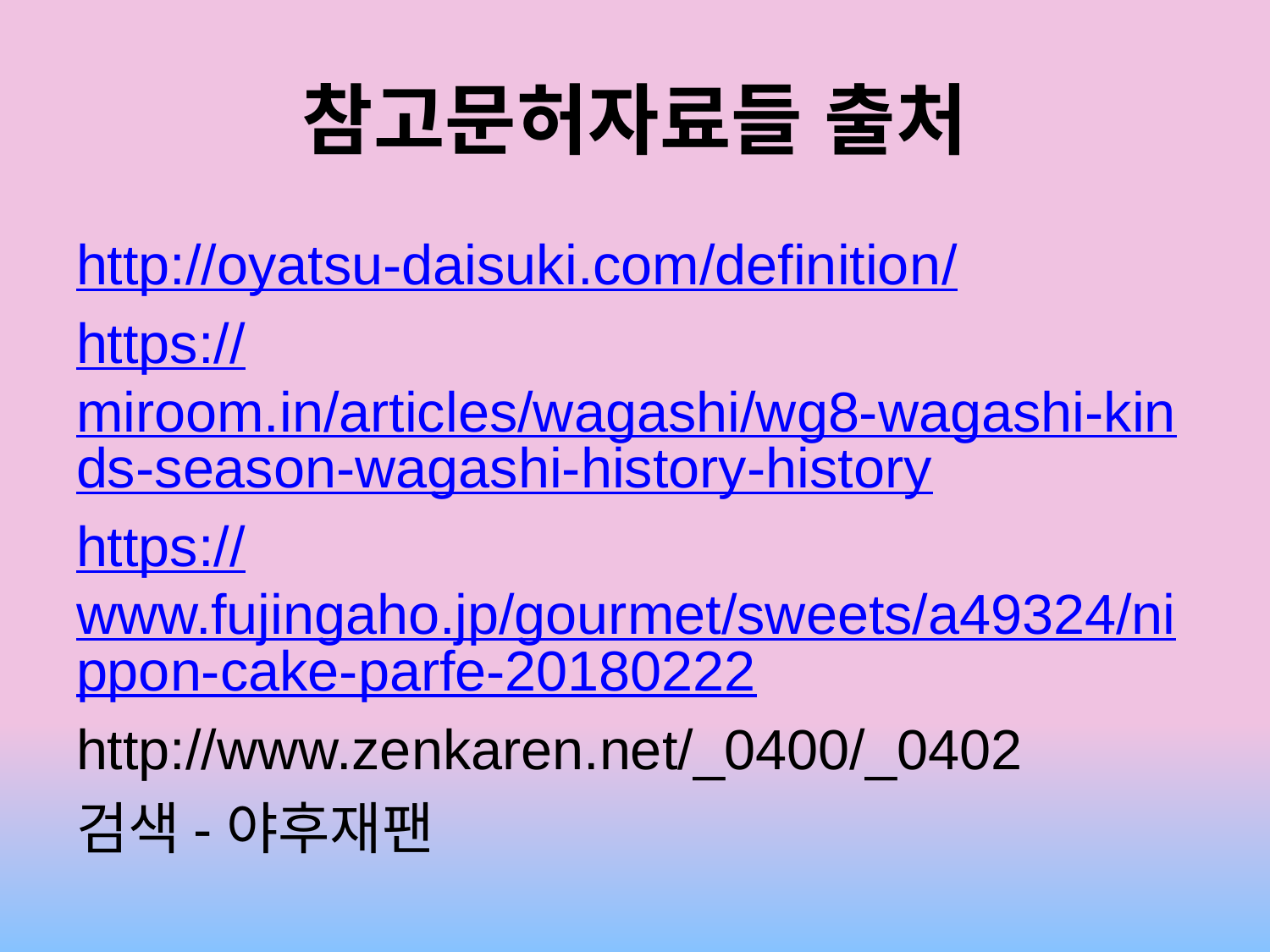

# 참고문허자료들 출처
http://oyatsu-daisuki.com/definition/
https://miroom.in/articles/wagashi/wg8-wagashi-kinds-season-wagashi-history-history
https://www.fujingaho.jp/gourmet/sweets/a49324/nippon-cake-parfe-20180222
http://www.zenkaren.net/_0400/_0402
검색-야후재팬